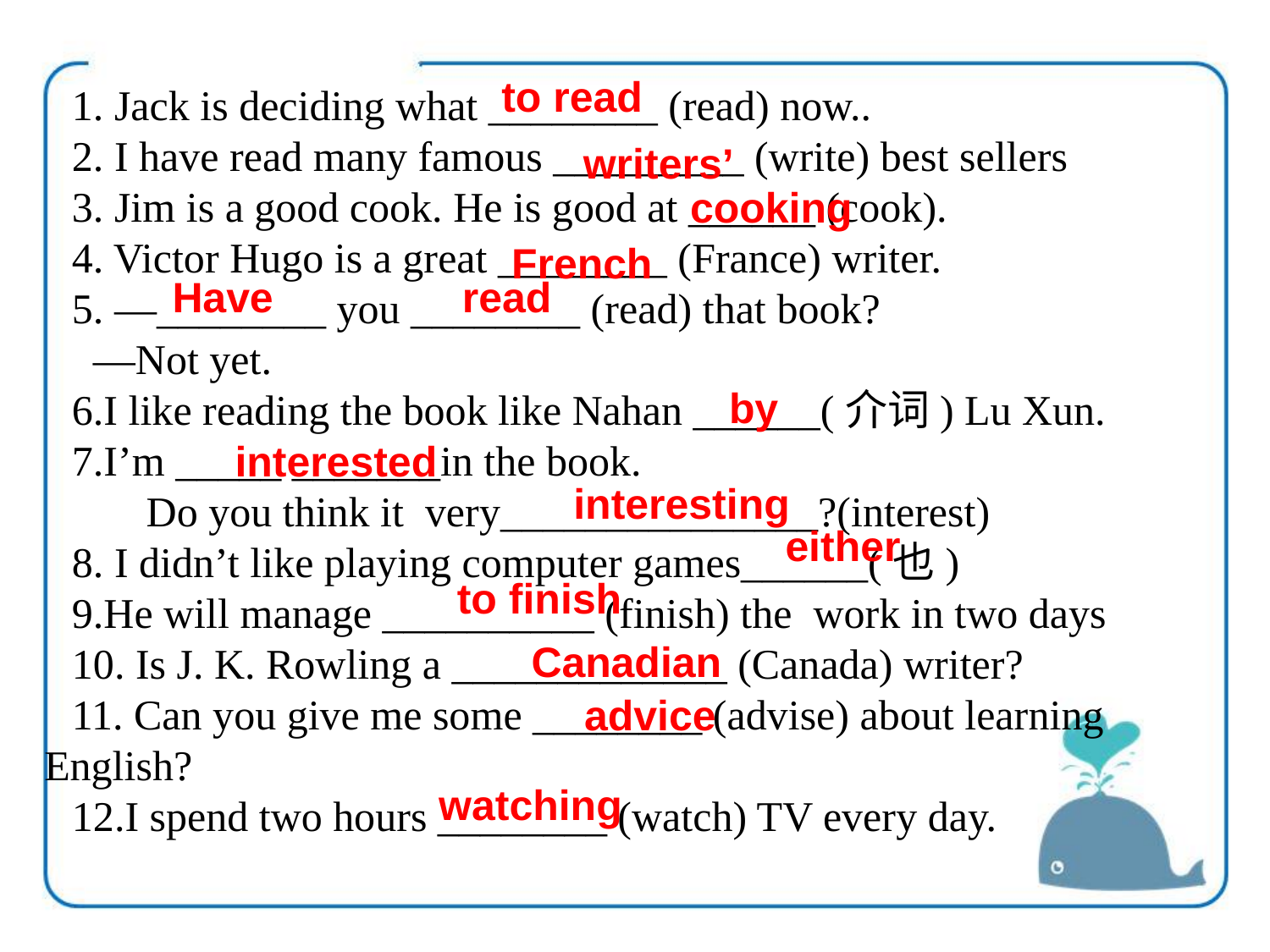

to read
1. Jack is deciding what ________ (read) now..
2. I have read many famous _________ (write) best sellers
3. Jim is a good cook. He is good at ______ (cook).
4. Victor Hugo is a great ________ (France) writer.
5. —________ you ________ (read) that book?
  —Not yet.
6.I like reading the book like Nahan ______(介词) Lu Xun.
7.I’m _____ _______in the book.
       Do you think it  very_______________?(interest)
8. I didn’t like playing computer games______(也)
9.He will manage __________ (finish) the  work in two days
10. Is J. K. Rowling a _____________ (Canada) writer?
11. Can you give me some ________ (advise) about learning English?
12.I spend two hours ________ (watch) TV every day.
writers’
cooking
French
Have                read
by
interested
interesting
either
to finish
Canadian
advice
watching